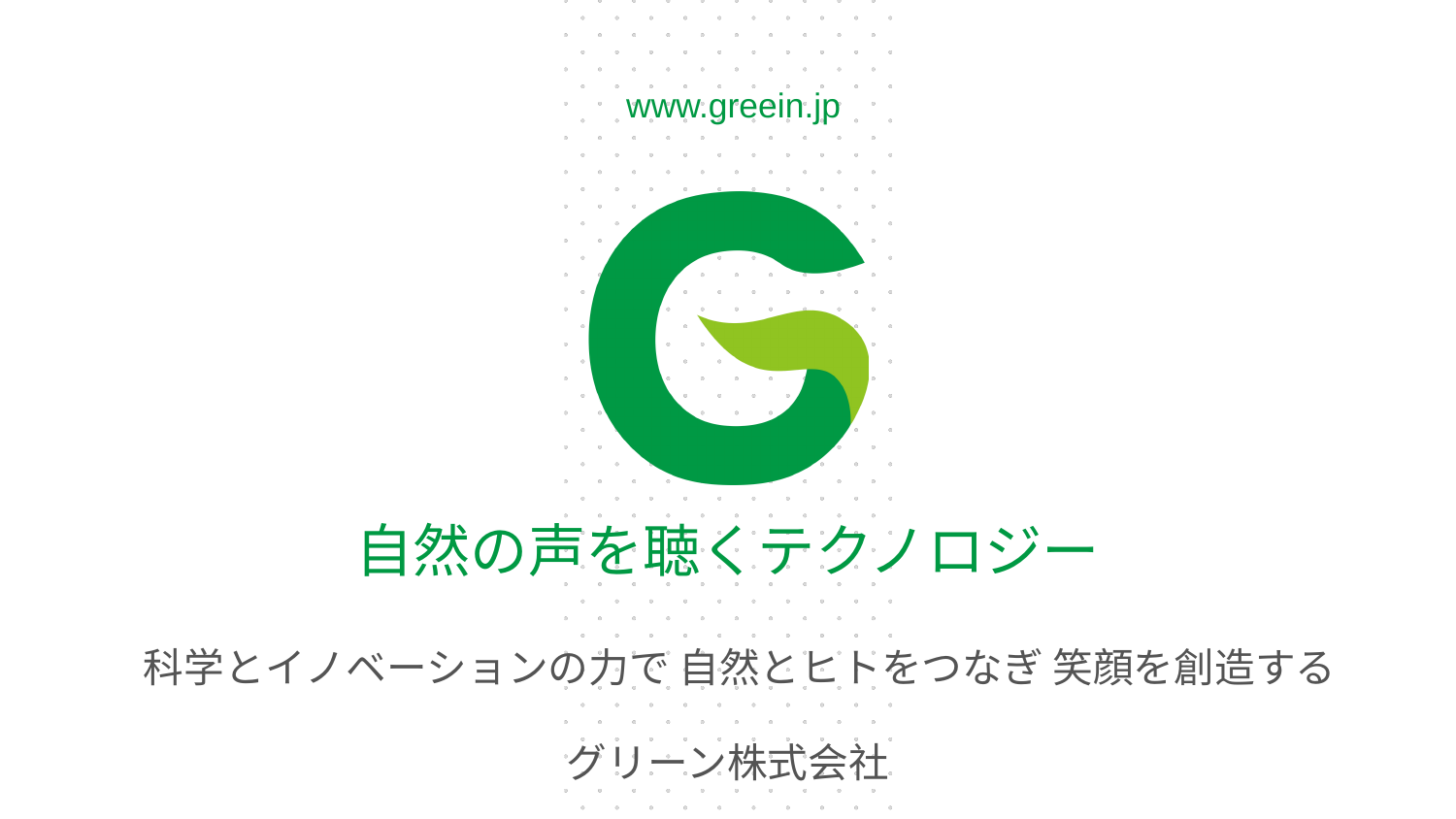

www.greein.jp

自然の声を聴くテクノロジー
科学とイノベーションの力で 自然とヒトをつなぎ 笑顔を創造する

グリーン株式会社